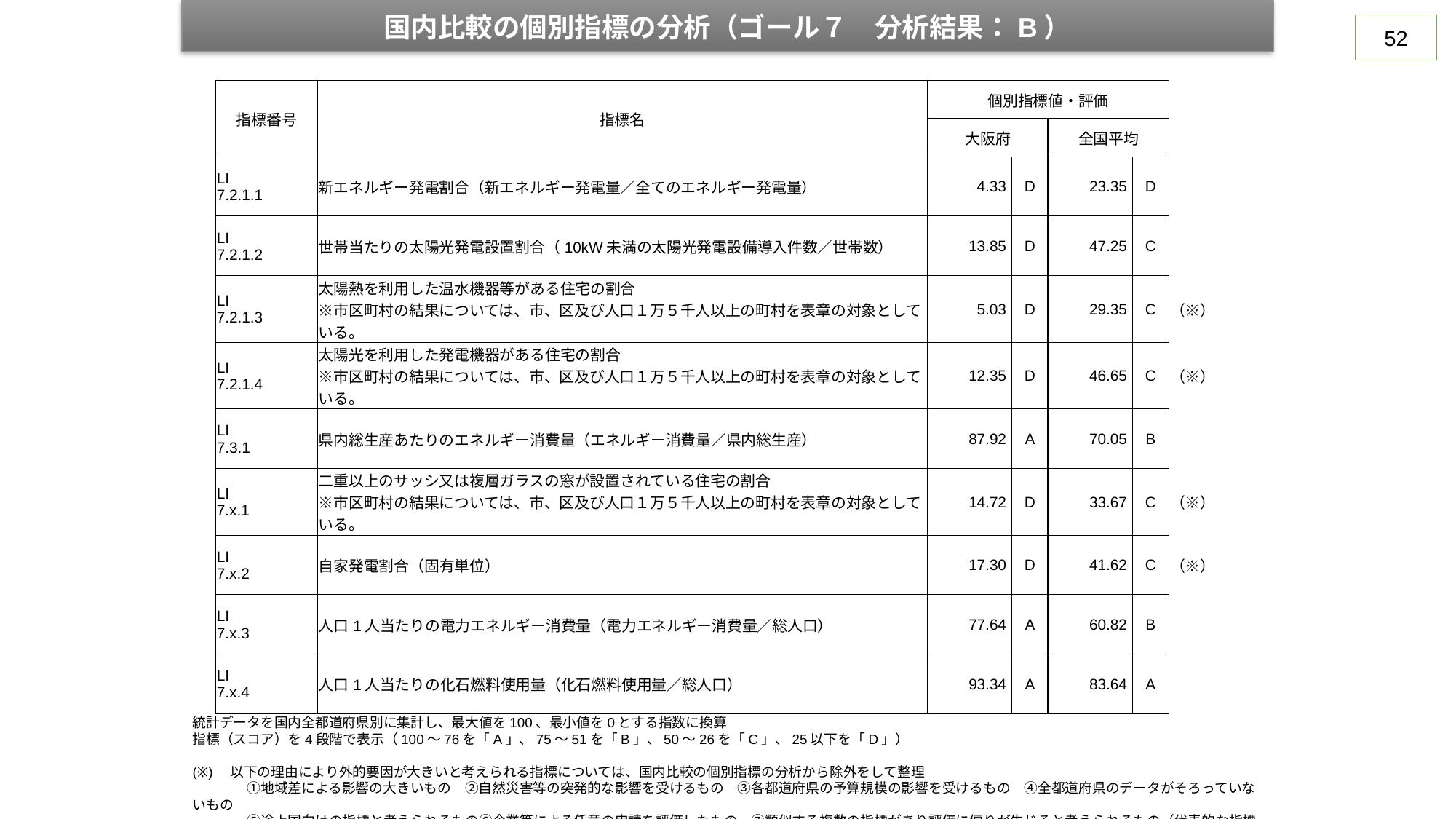

国内比較の個別指標の分析（ゴール７　分析結果：B）
52
| 指標番号 | 指標名 | 個別指標値・評価 |  |  |  |  |
| --- | --- | --- | --- | --- | --- | --- |
|  |  | 大阪府 |  | 全国平均 |  |  |
| LI 7.2.1.1 | 新エネルギー発電割合（新エネルギー発電量／全てのエネルギー発電量） | 4.33 | D | 23.35 | D |  |
| LI 7.2.1.2 | 世帯当たりの太陽光発電設置割合（10kW未満の太陽光発電設備導入件数／世帯数） | 13.85 | D | 47.25 | C |  |
| LI 7.2.1.3 | 太陽熱を利用した温水機器等がある住宅の割合 ※市区町村の結果については、市、区及び人口１万５千人以上の町村を表章の対象としている。 | 5.03 | D | 29.35 | C | （※） |
| LI 7.2.1.4 | 太陽光を利用した発電機器がある住宅の割合 ※市区町村の結果については、市、区及び人口１万５千人以上の町村を表章の対象としている。 | 12.35 | D | 46.65 | C | （※） |
| LI 7.3.1 | 県内総生産あたりのエネルギー消費量（エネルギー消費量／県内総生産） | 87.92 | A | 70.05 | B |  |
| LI 7.x.1 | 二重以上のサッシ又は複層ガラスの窓が設置されている住宅の割合 ※市区町村の結果については、市、区及び人口１万５千人以上の町村を表章の対象としている。 | 14.72 | D | 33.67 | C | （※） |
| LI 7.x.2 | 自家発電割合（固有単位） | 17.30 | D | 41.62 | C | （※） |
| LI 7.x.3 | 人口1人当たりの電力エネルギー消費量（電力エネルギー消費量／総人口） | 77.64 | A | 60.82 | B |  |
| LI 7.x.4 | 人口1人当たりの化石燃料使用量（化石燃料使用量／総人口） | 93.34 | A | 83.64 | A |  |
統計データを国内全都道府県別に集計し、最大値を100、最小値を0とする指数に換算
指標（スコア）を4段階で表示（100～76を「A」、75～51を「B」、50～26を「C」、25以下を「D」）

(※)　以下の理由により外的要因が大きいと考えられる指標については、国内比較の個別指標の分析から除外をして整理
　　　　①地域差による影響の大きいもの　②自然災害等の突発的な影響を受けるもの　③各都道府県の予算規模の影響を受けるもの　④全都道府県のデータがそろっていないもの
　　　　⑤途上国向けの指標と考えられるもの⑥企業等による任意の申請を評価したもの　⑦類似する複数の指標があり評価に偏りが生じると考えられるもの（代表的な指標で評価）